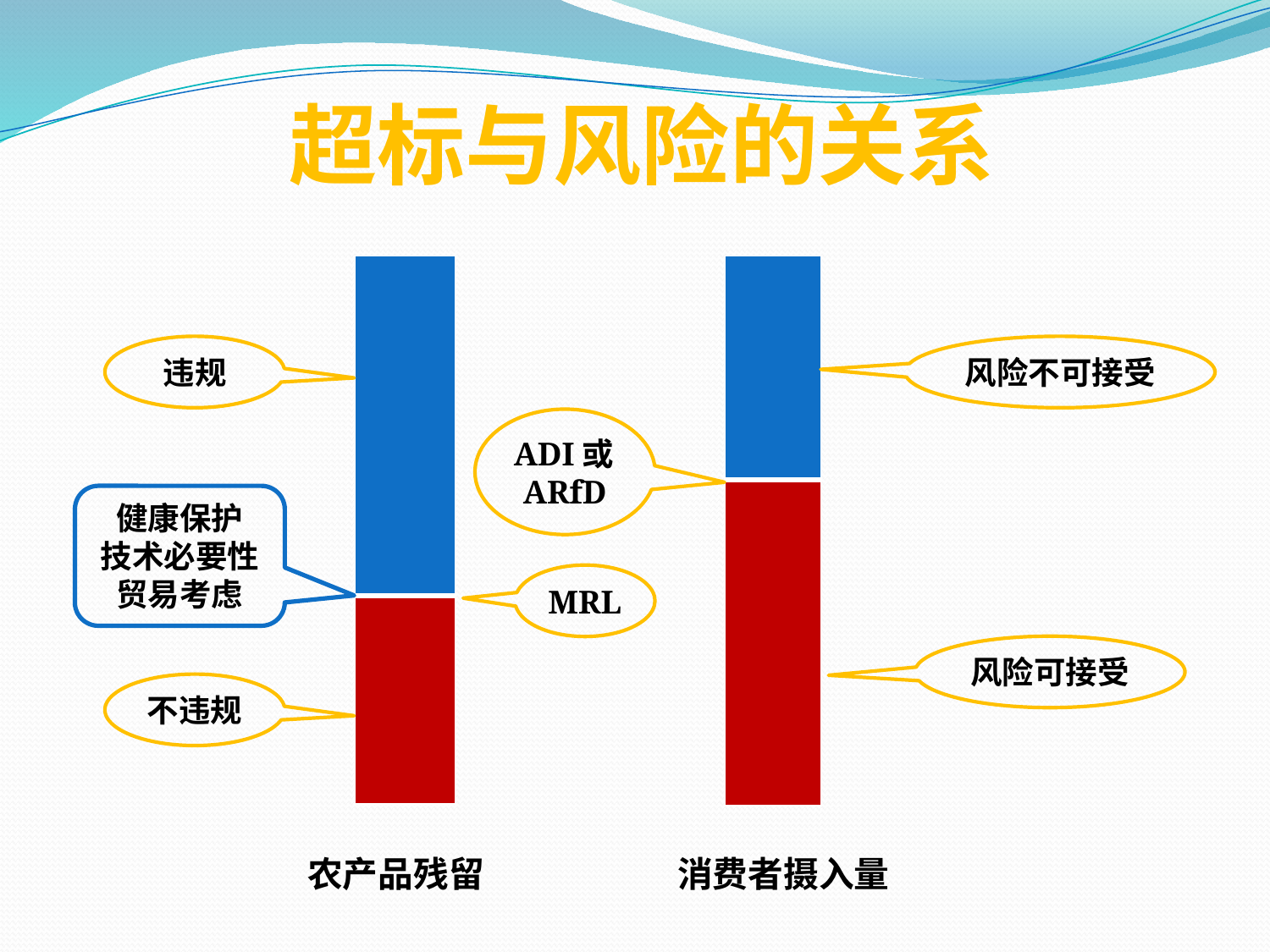

# 超标与风险的关系
|  |
| --- |
|  |
|  |
| --- |
|  |
违规
风险不可接受
ADI或ARfD
健康保护
技术必要性
贸易考虑
MRL
风险可接受
不违规
农产品残留
消费者摄入量